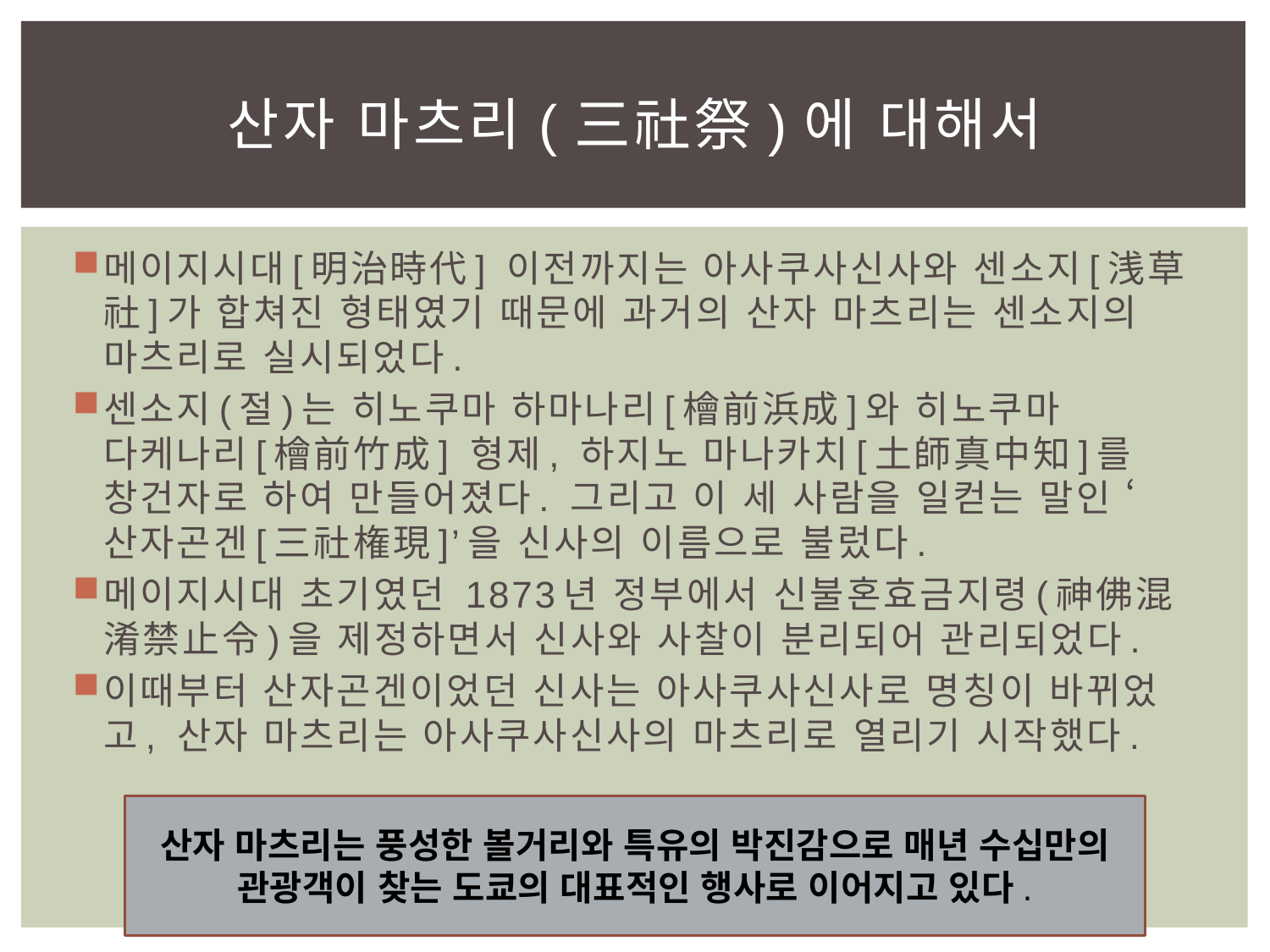

# 산자 마츠리(三社祭)에 대해서
메이지시대[明治時代] 이전까지는 아사쿠사신사와 센소지[浅草社]가 합쳐진 형태였기 때문에 과거의 산자 마츠리는 센소지의 마츠리로 실시되었다.
센소지(절)는 히노쿠마 하마나리[檜前浜成]와 히노쿠마 다케나리[檜前竹成] 형제, 하지노 마나카치[土師真中知]를 창건자로 하여 만들어졌다. 그리고 이 세 사람을 일컫는 말인 ‘산자곤겐[三社権現]’을 신사의 이름으로 불렀다.
메이지시대 초기였던 1873년 정부에서 신불혼효금지령(神佛混淆禁止令)을 제정하면서 신사와 사찰이 분리되어 관리되었다.
이때부터 산자곤겐이었던 신사는 아사쿠사신사로 명칭이 바뀌었고, 산자 마츠리는 아사쿠사신사의 마츠리로 열리기 시작했다.
산자 마츠리는 풍성한 볼거리와 특유의 박진감으로 매년 수십만의 관광객이 찾는 도쿄의 대표적인 행사로 이어지고 있다.